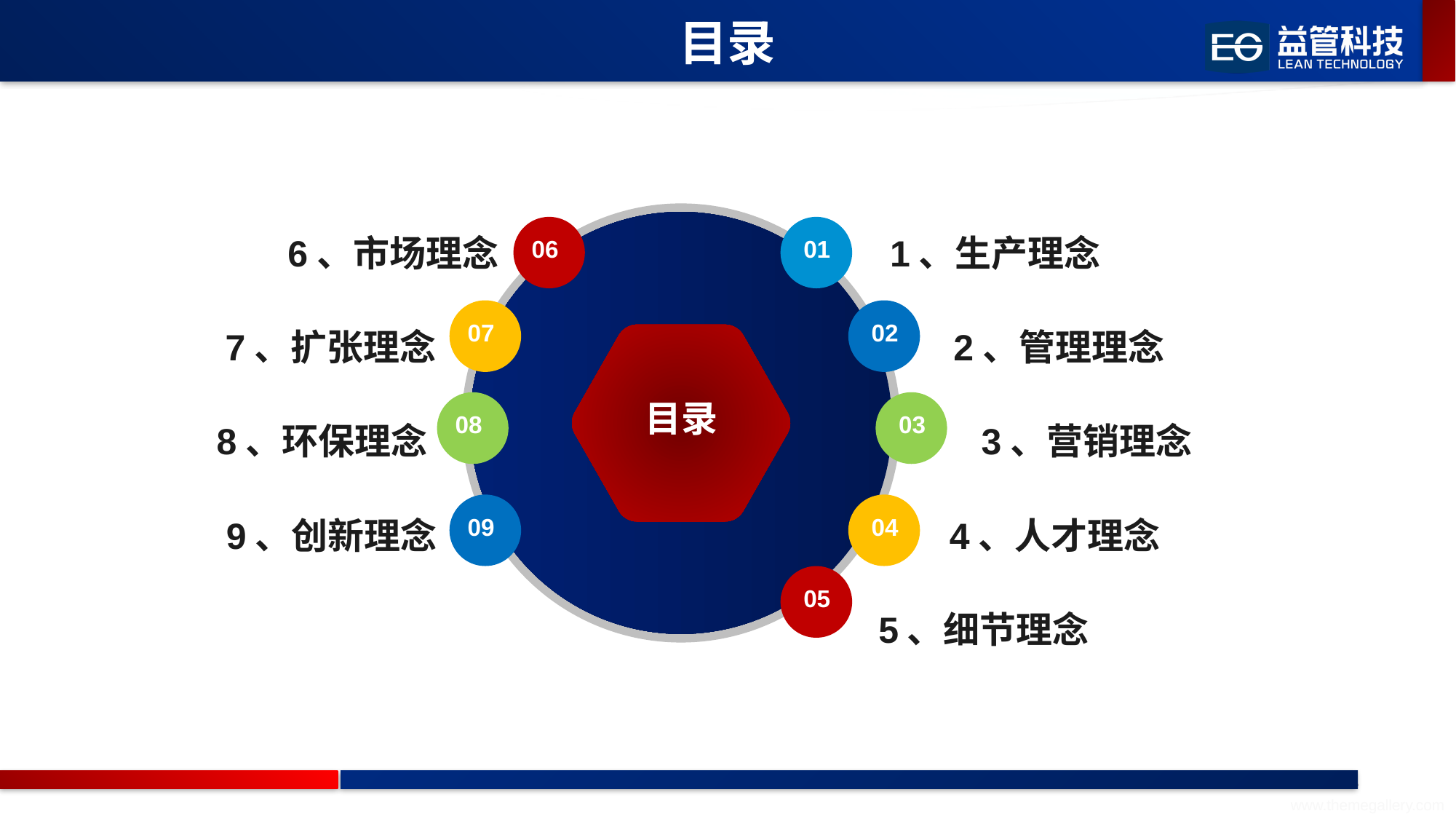

目录
6、市场理念
1、生产理念

01

06
7、扩张理念
2、管理理念

07

02

目录
8、环保理念
3、营销理念

08

03
9、创新理念
4、人才理念

04

09

05
5、细节理念